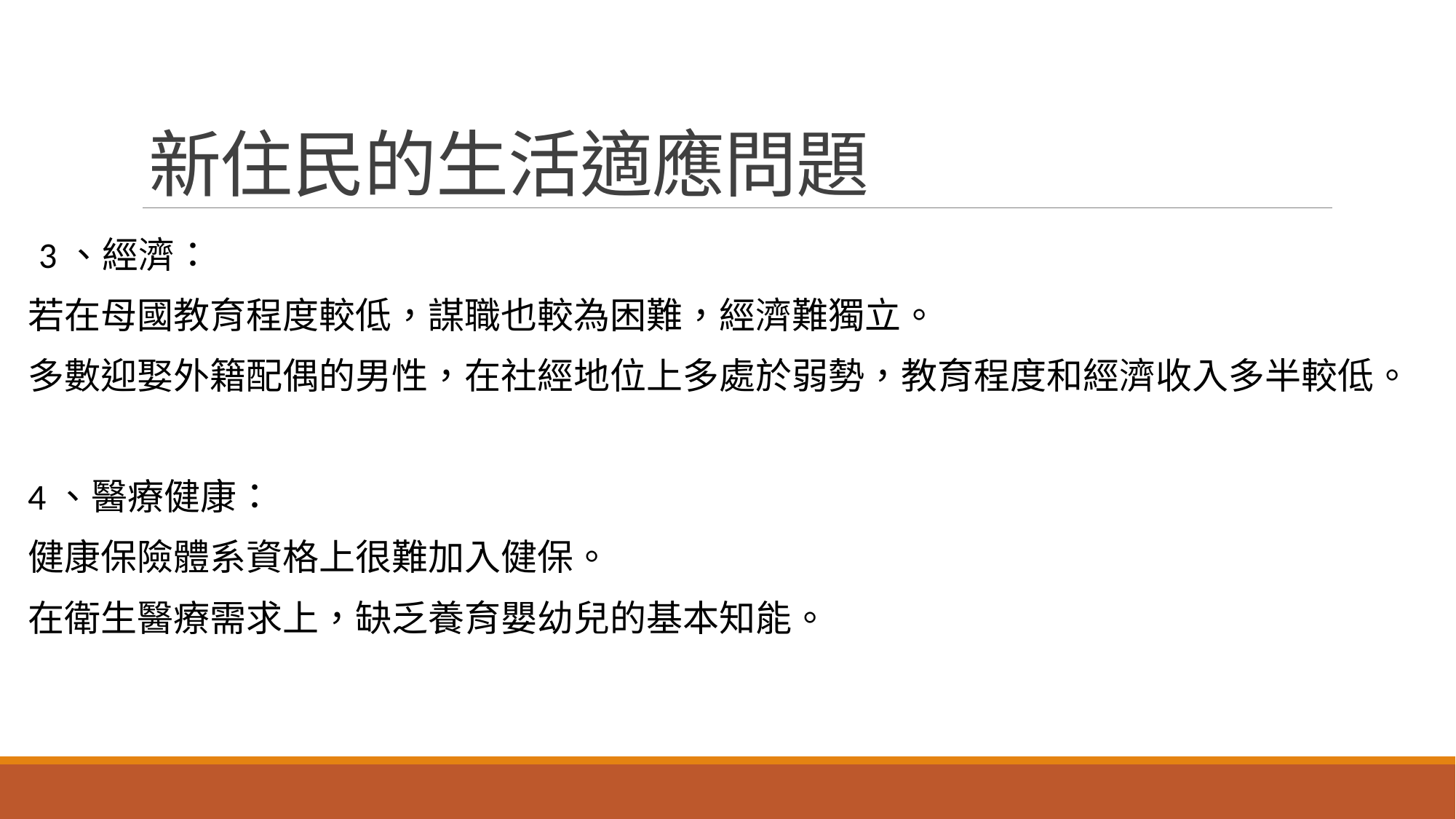

新住民的生活適應問題
3、經濟：
若在母國教育程度較低，謀職也較為困難，經濟難獨立。
多數迎娶外籍配偶的男性，在社經地位上多處於弱勢，教育程度和經濟收入多半較低。

4、醫療健康：
健康保險體系資格上很難加入健保。
在衛生醫療需求上，缺乏養育嬰幼兒的基本知能。